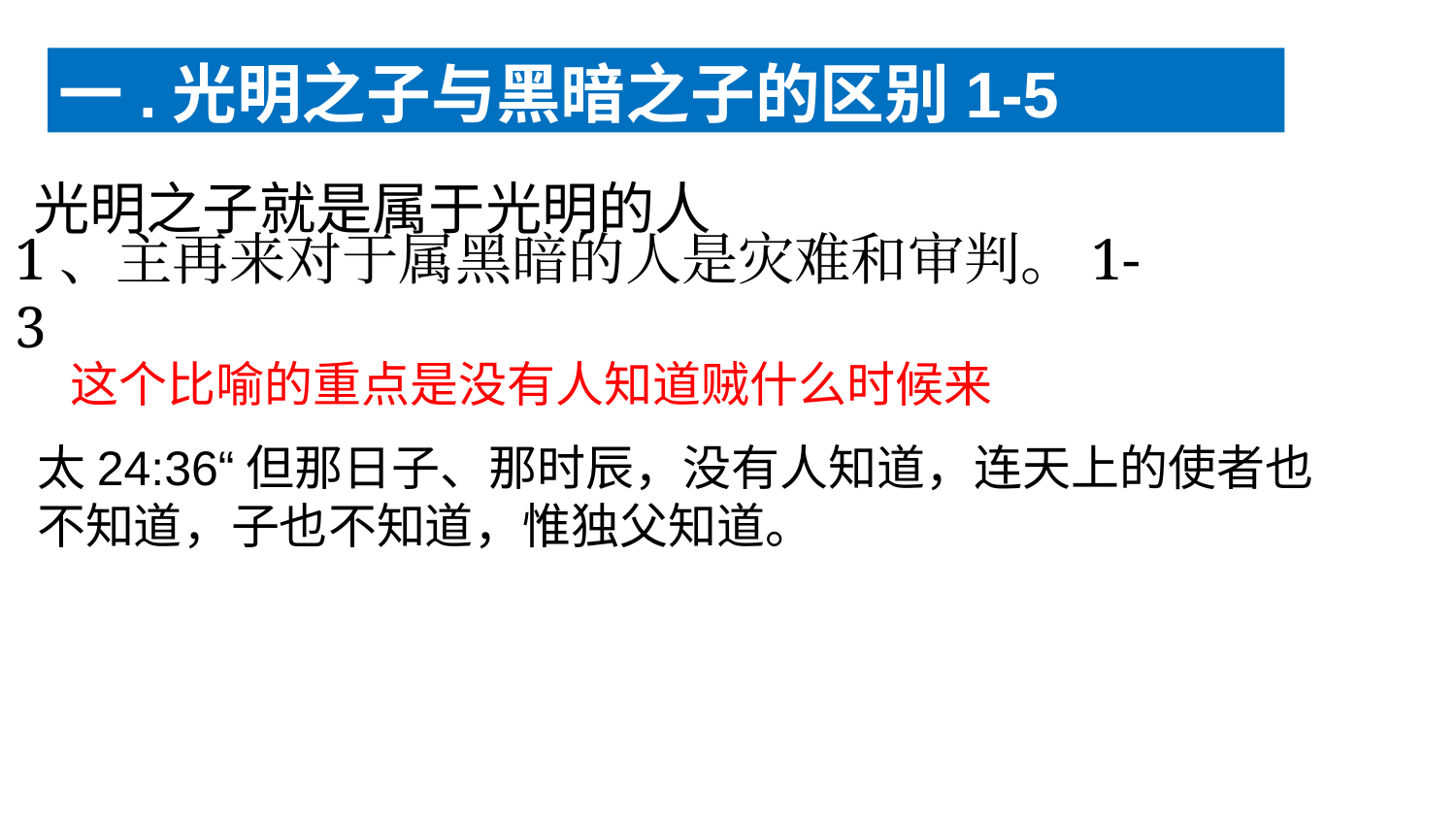

一.光明之子与黑暗之子的区别1-5

讨神的喜悦1-2
光明之子就是属于光明的人
1、主再来对于属黑暗的人是灾难和审判。1-3
这个比喻的重点是没有人知道贼什么时候来
太24:36“但那日子、那时辰，没有人知道，连天上的使者也不知道，子也不知道，惟独父知道。